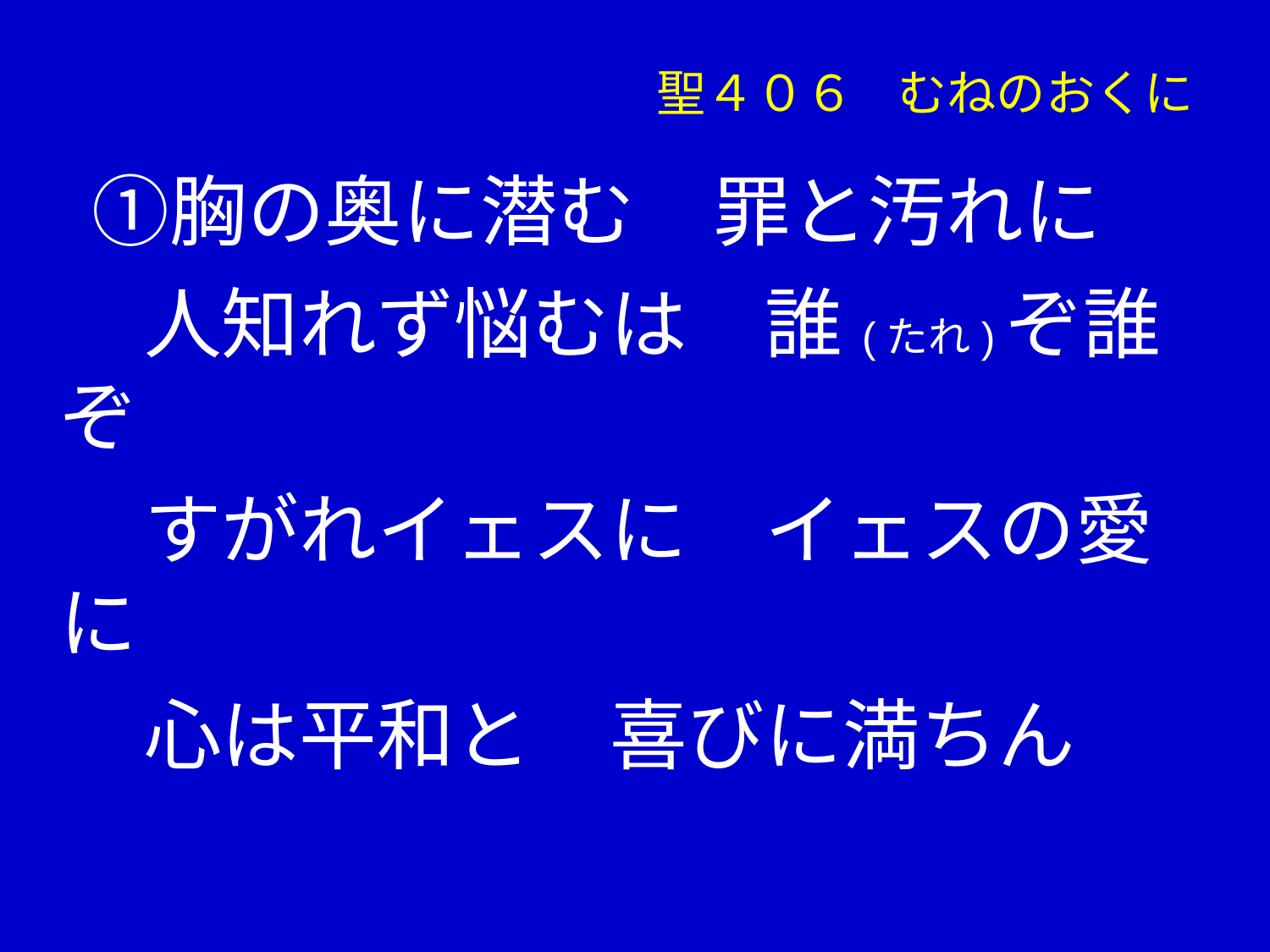

聖４０６    むねのおくに
　①胸の奥に潜む　罪と汚れに
　   人知れず悩むは　誰(たれ)ぞ誰ぞ
　   すがれイェスに　イェスの愛に
　   心は平和と　喜びに満ちん